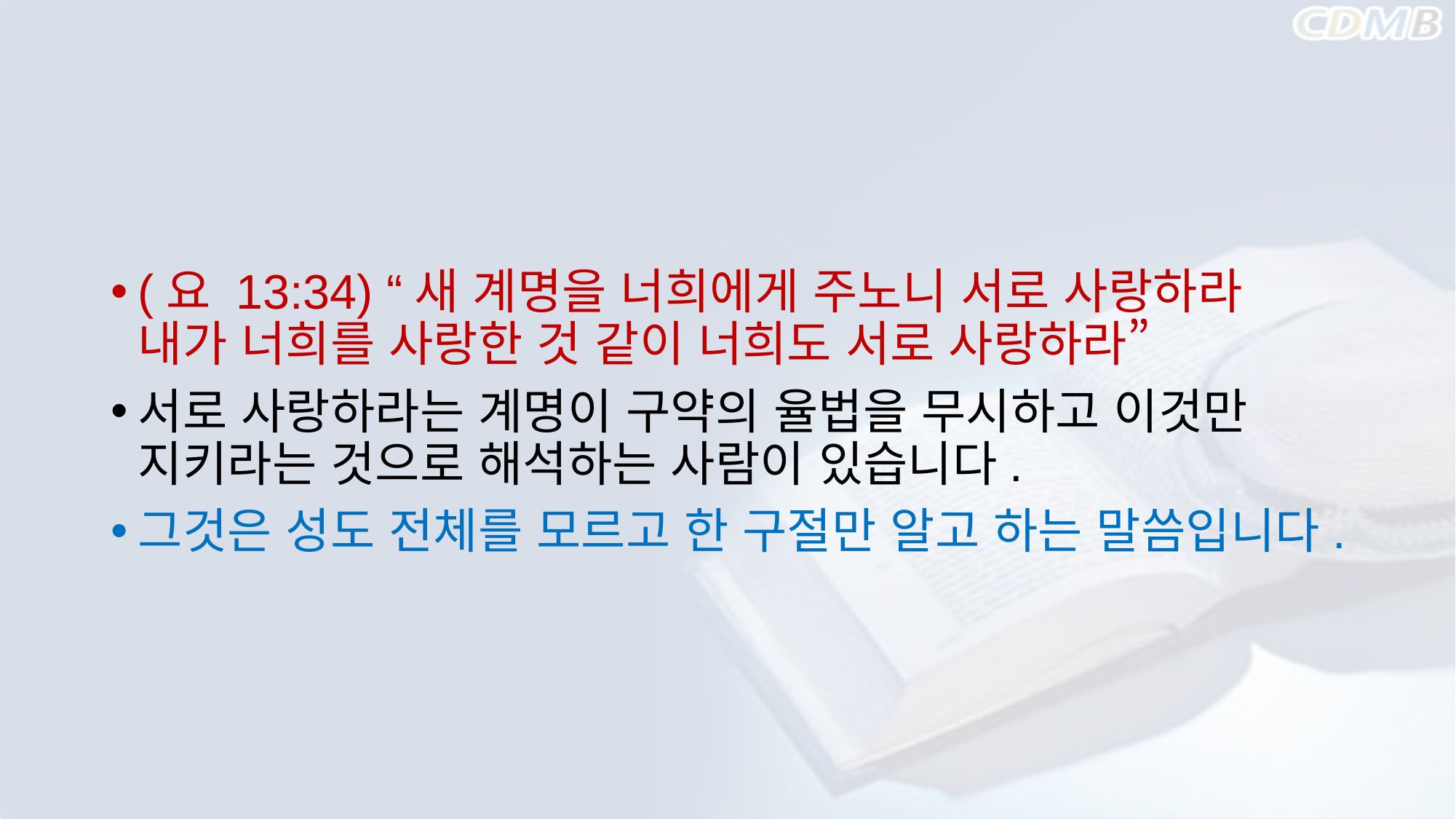

#
(요 13:34) “새 계명을 너희에게 주노니 서로 사랑하라 내가 너희를 사랑한 것 같이 너희도 서로 사랑하라”
서로 사랑하라는 계명이 구약의 율법을 무시하고 이것만 지키라는 것으로 해석하는 사람이 있습니다.
그것은 성도 전체를 모르고 한 구절만 알고 하는 말씀입니다.